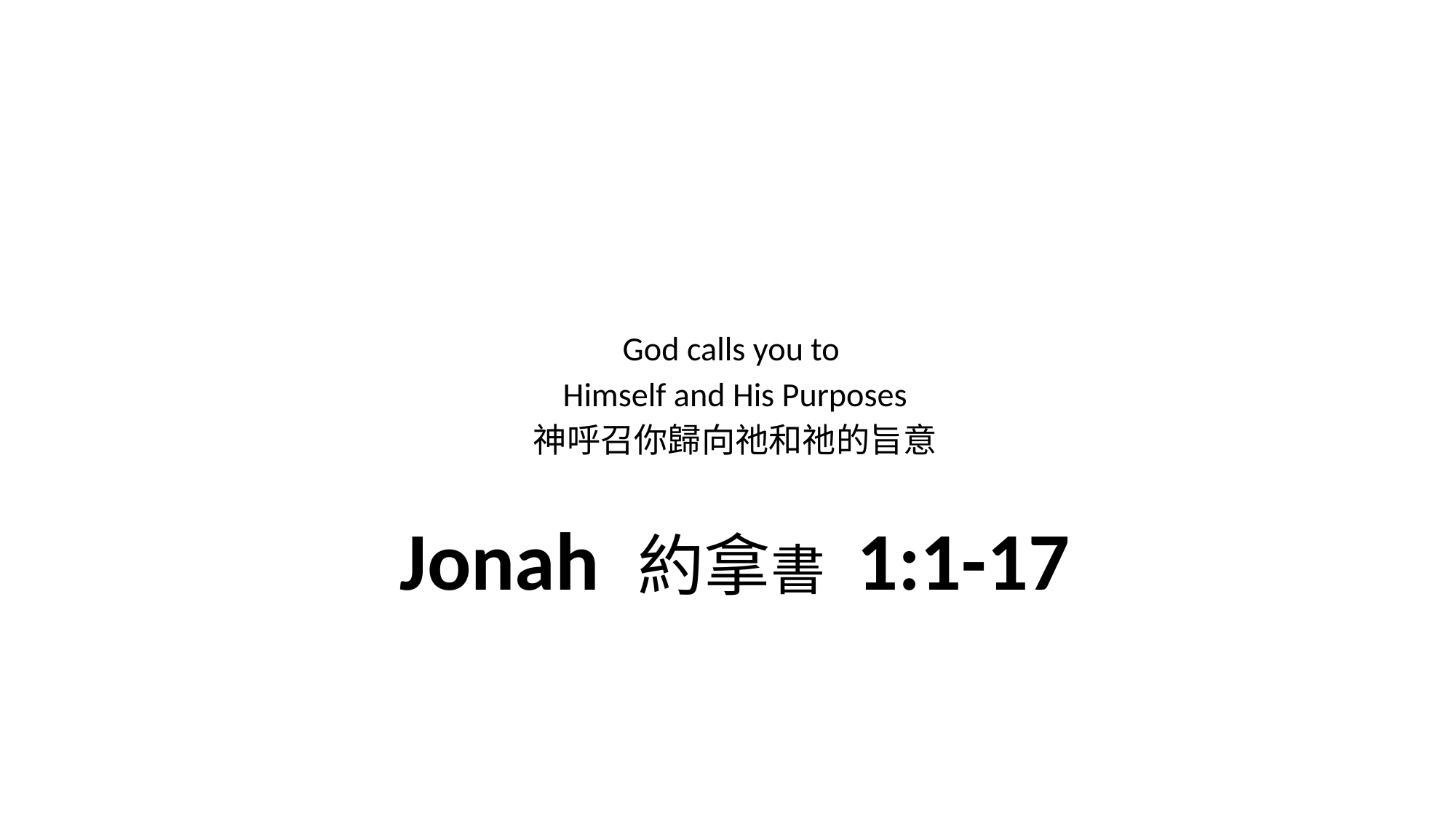

# God calls you to Himself and His Purposes 神呼召你歸向祂和祂的旨意
Jonah 約拿書 1:1-17